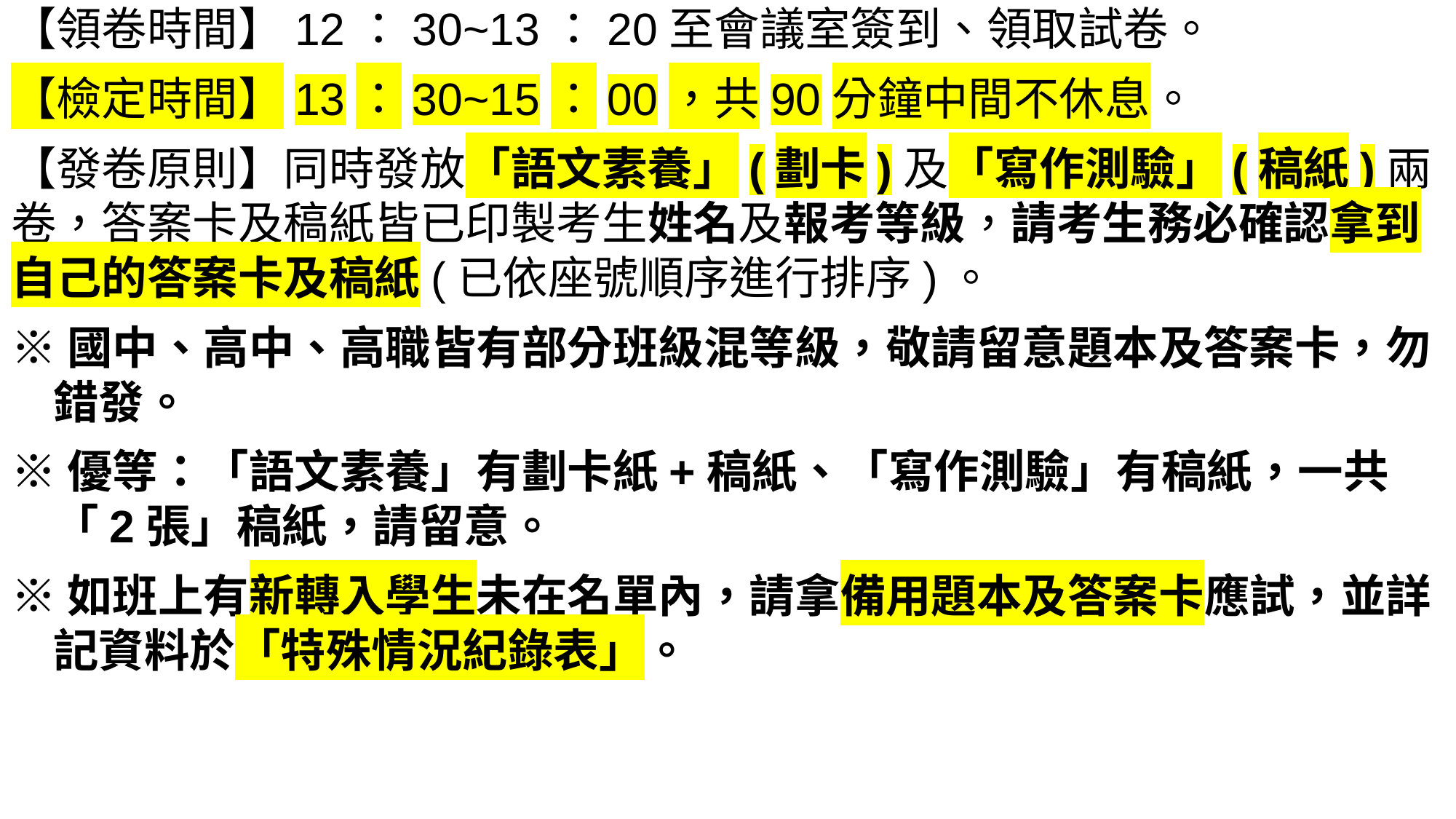

【領卷時間】12：30~13：20至會議室簽到、領取試卷。
【檢定時間】13：30~15：00，共90分鐘中間不休息。
【發卷原則】同時發放「語文素養」(劃卡)及「寫作測驗」(稿紙)兩卷，答案卡及稿紙皆已印製考生姓名及報考等級，請考生務必確認拿到自己的答案卡及稿紙(已依座號順序進行排序)。
※國中、高中、高職皆有部分班級混等級，敬請留意題本及答案卡，勿錯發。
※優等：「語文素養」有劃卡紙+稿紙、「寫作測驗」有稿紙，一共「2張」稿紙，請留意。
※如班上有新轉入學生未在名單內，請拿備用題本及答案卡應試，並詳記資料於「特殊情況紀錄表」。